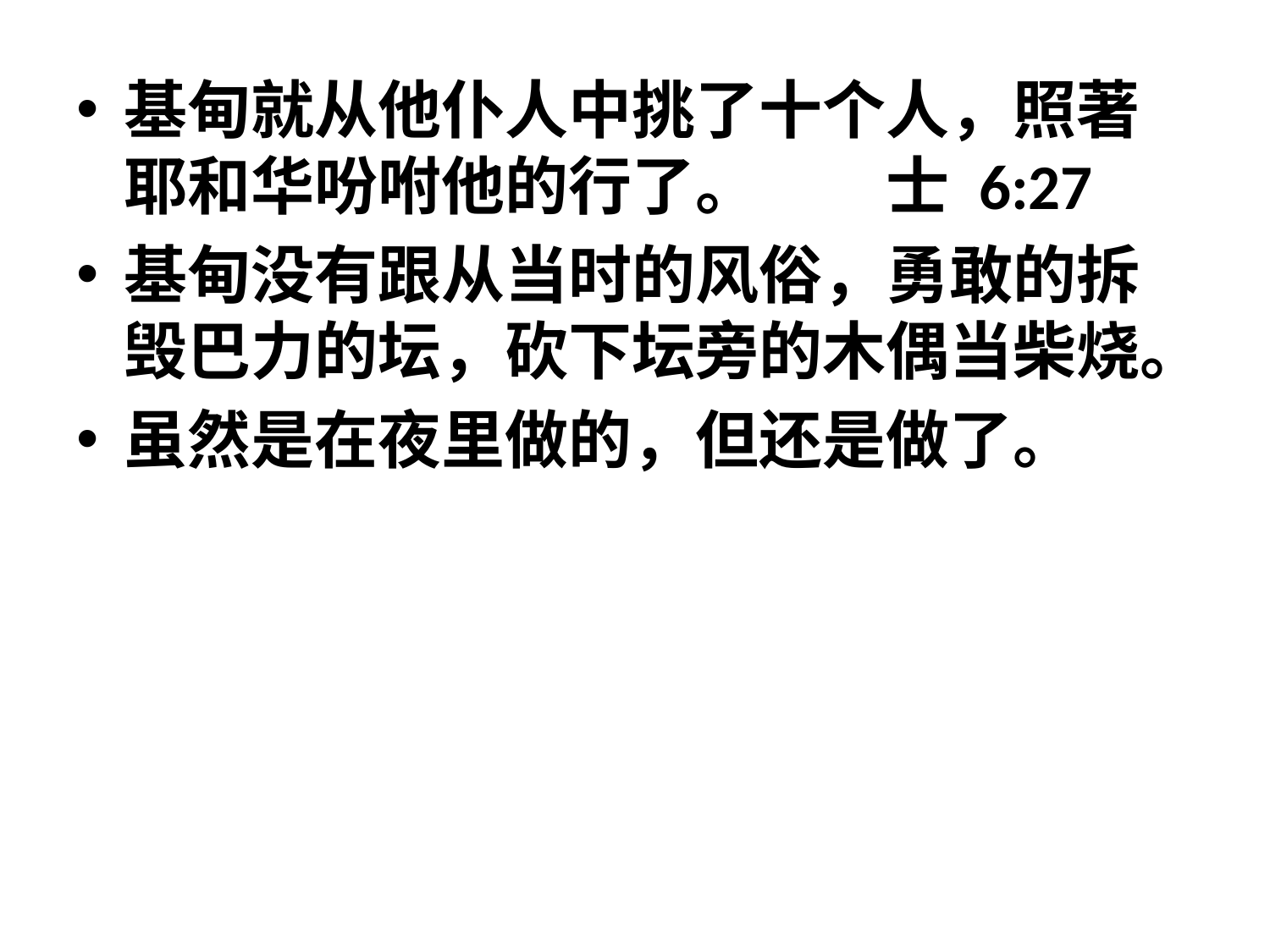

基甸就从他仆人中挑了十个人，照著耶和华吩咐他的行了。	士 6:27
基甸没有跟从当时的风俗，勇敢的拆毁巴力的坛，砍下坛旁的木偶当柴烧。
虽然是在夜里做的，但还是做了。